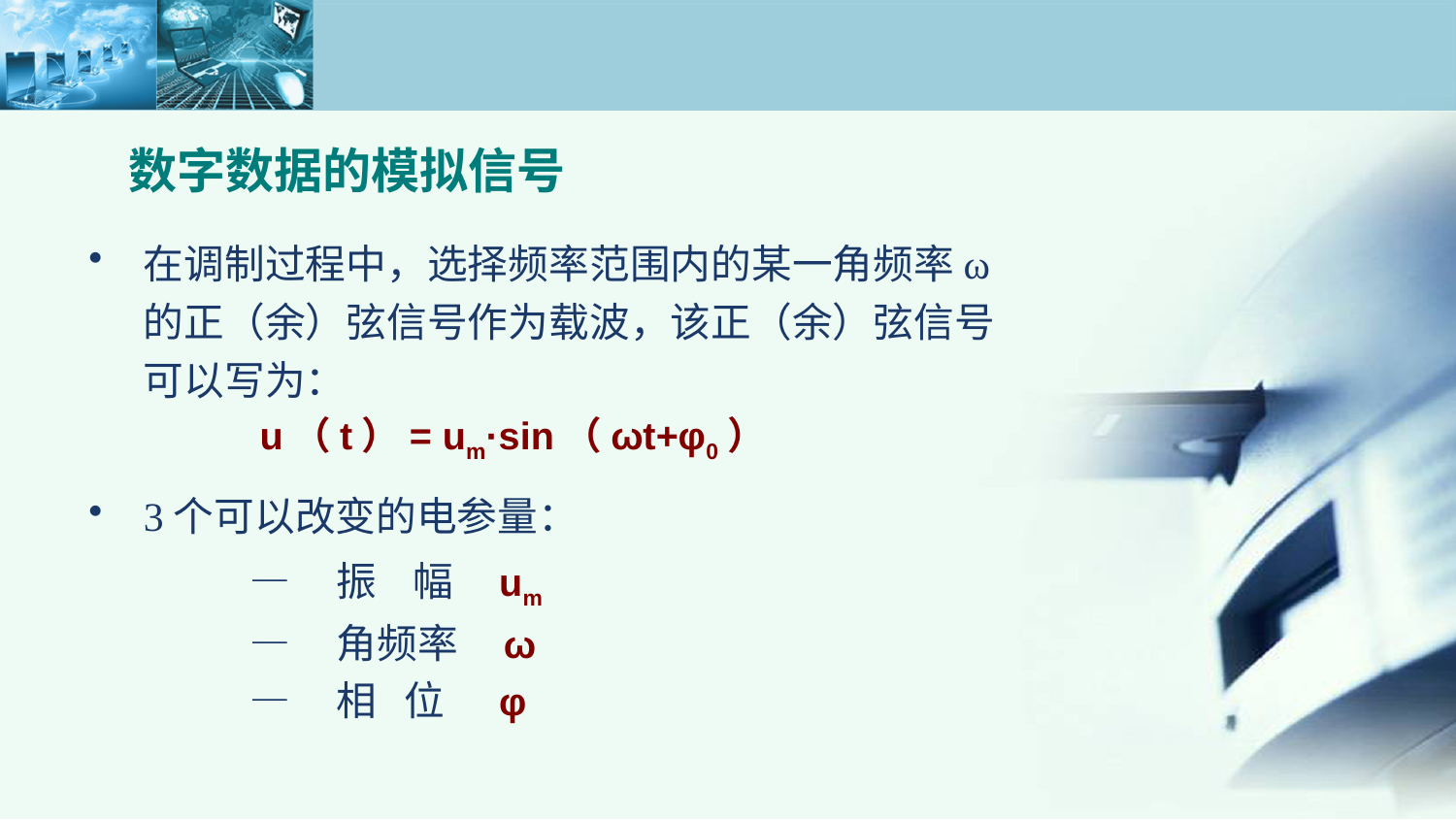

# 数字数据的模拟信号
在调制过程中，选择频率范围内的某一角频率ω的正（余）弦信号作为载波，该正（余）弦信号可以写为：
                u（t）= um·sin（ωt+φ0）

3个可以改变的电参量：
                  —    振    幅    um
                  —    角频率    ω
                  —    相   位     φ